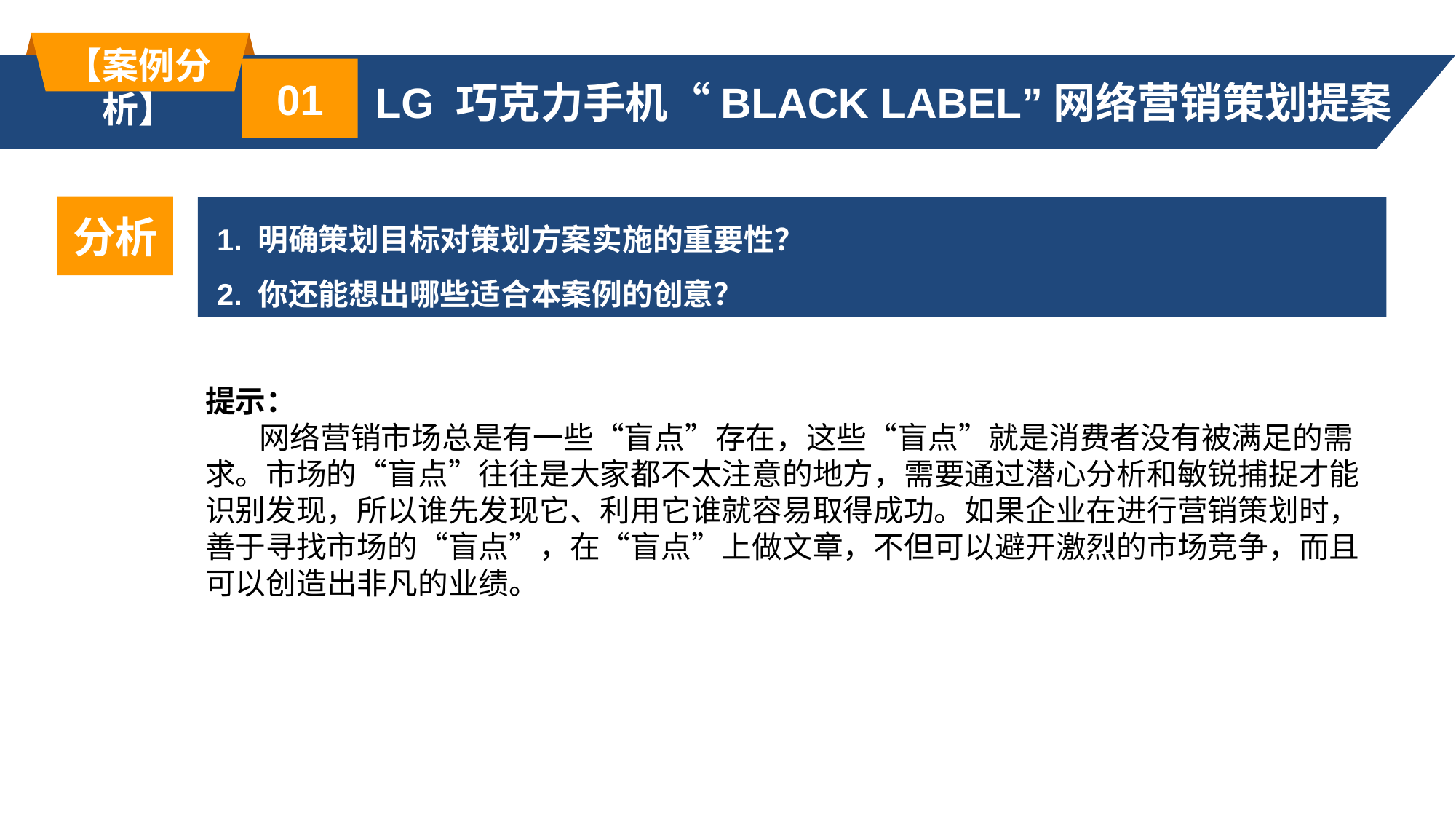

【案例分析】

01
LG 巧克力手机“BLACK LABEL”网络营销策划提案
分析
 1. 明确策划目标对策划方案实施的重要性？
 2. 你还能想出哪些适合本案例的创意？
提示：
       网络营销市场总是有一些“盲点”存在，这些“盲点”就是消费者没有被满足的需求。市场的“盲点”往往是大家都不太注意的地方，需要通过潜心分析和敏锐捕捉才能识别发现，所以谁先发现它、利用它谁就容易取得成功。如果企业在进行营销策划时，善于寻找市场的“盲点”，在“盲点”上做文章，不但可以避开激烈的市场竞争，而且可以创造出非凡的业绩。